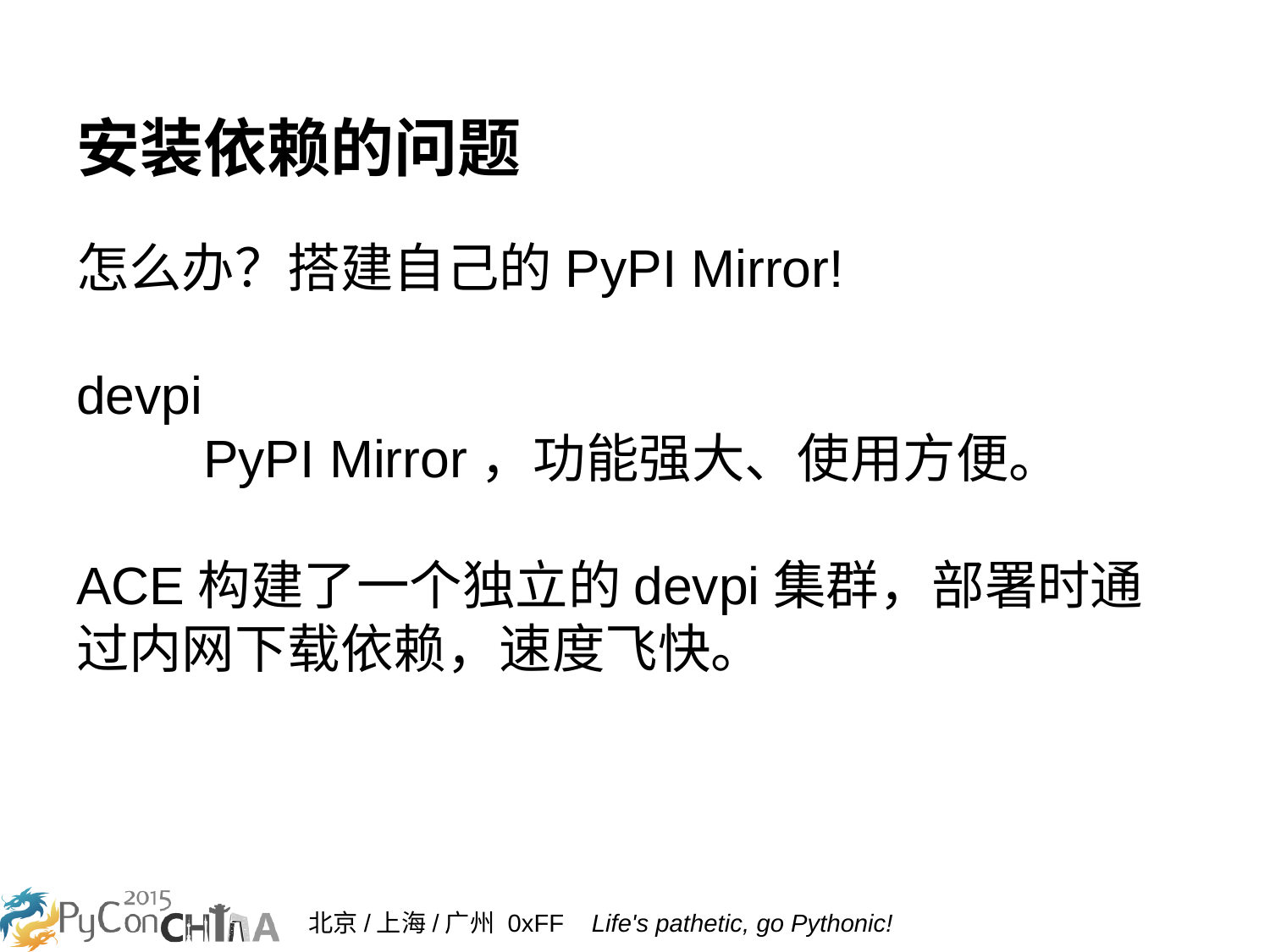

# 安装依赖的问题
怎么办？搭建自己的PyPI Mirror!

devpi
	PyPI Mirror，功能强大、使用方便。

ACE构建了一个独立的devpi集群，部署时通过内网下载依赖，速度飞快。